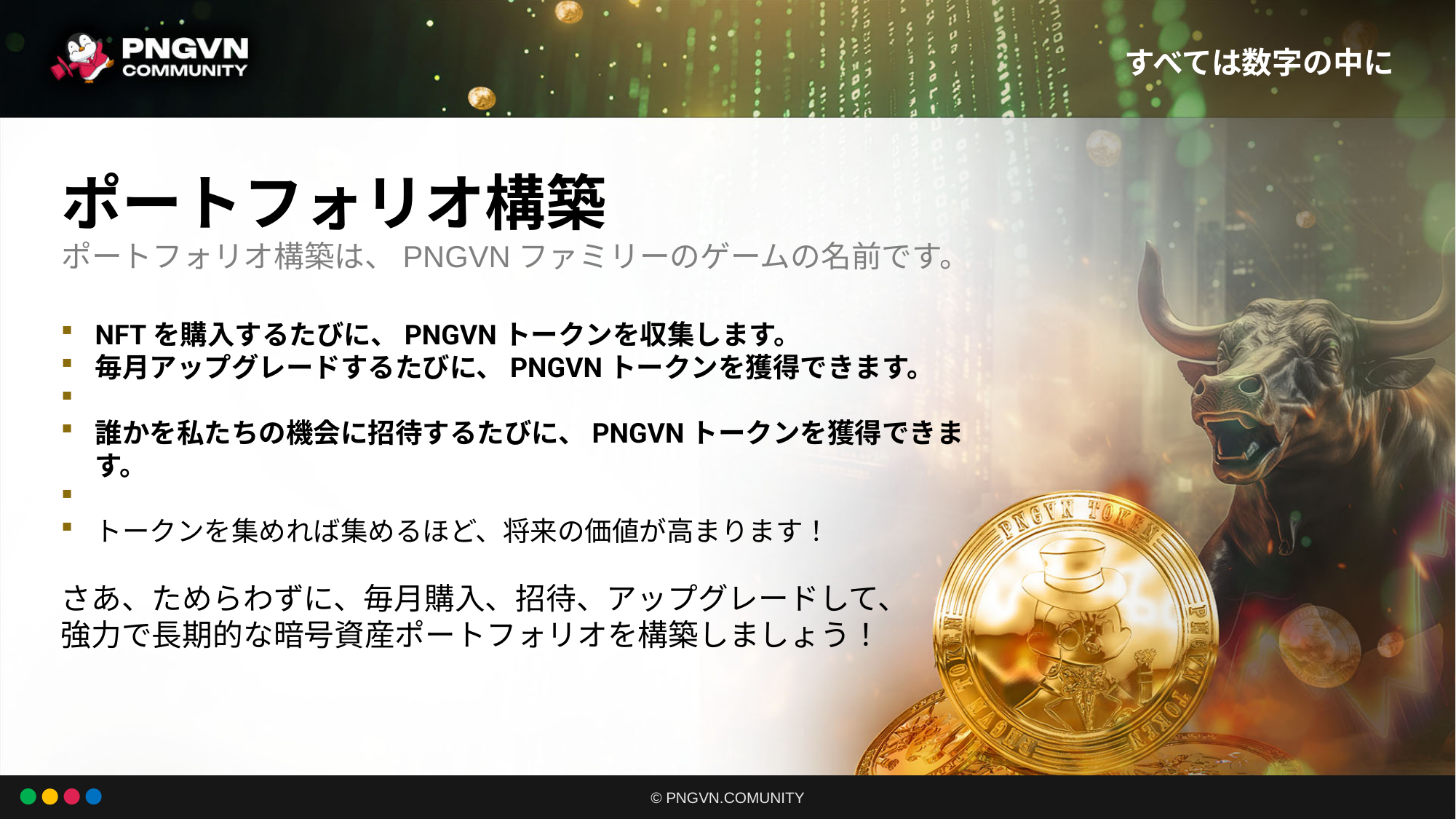

すべては数字の中に
ポートフォリオ構築
ポートフォリオ構築は、PNGVNファミリーのゲームの名前です。
NFTを購入するたびに、PNGVNトークンを収集します。
毎月アップグレードするたびに、PNGVNトークンを獲得できます。

誰かを私たちの機会に招待するたびに、PNGVNトークンを獲得できます。

トークンを集めれば集めるほど、将来の価値が高まります！

さあ、ためらわずに、毎月購入、招待、アップグレードして、
強力で長期的な暗号資産ポートフォリオを構築しましょう！